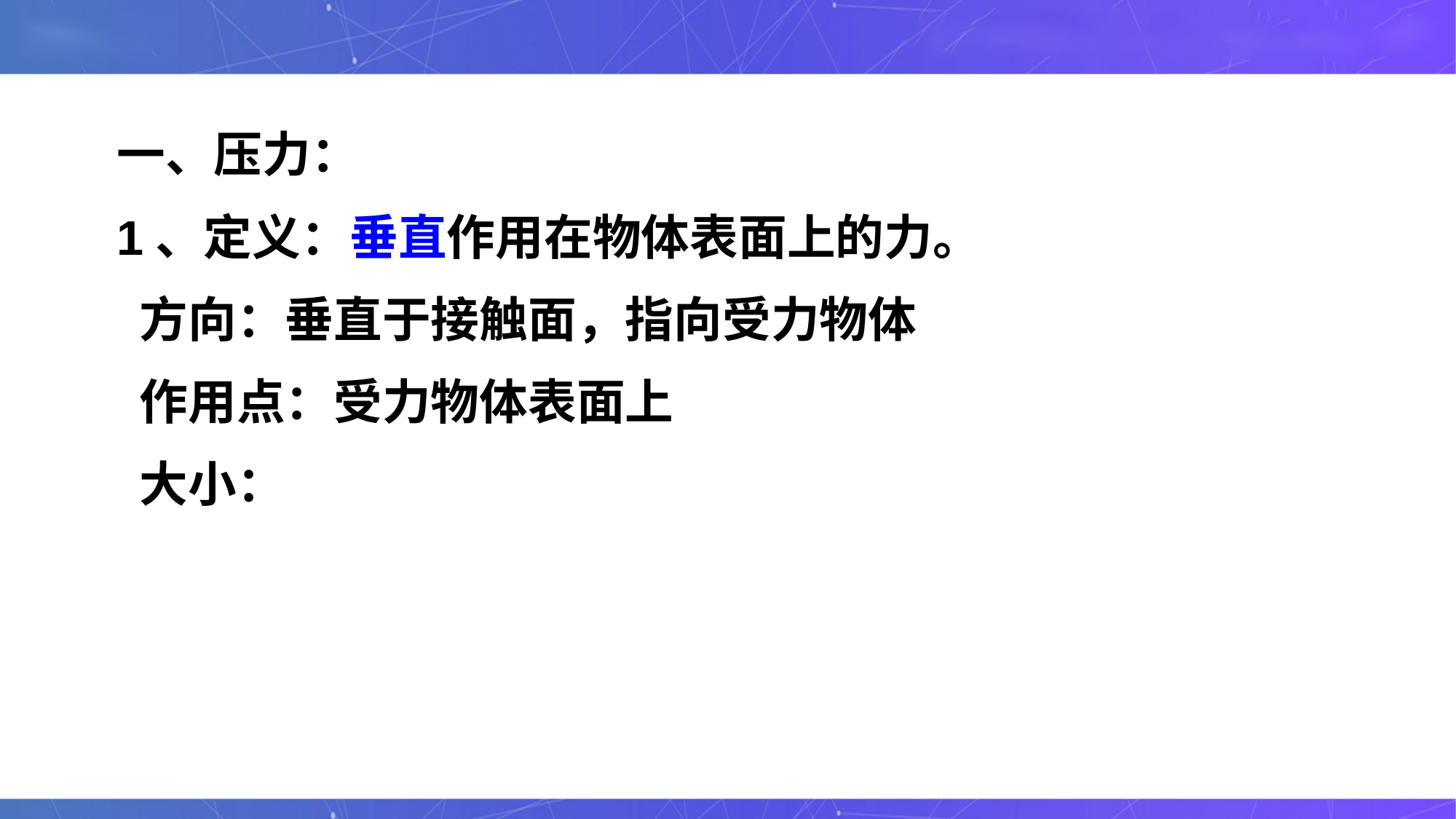

一、压力：
1、定义：垂直作用在物体表面上的力。
 方向：垂直于接触面，指向受力物体
 作用点：受力物体表面上
 大小：